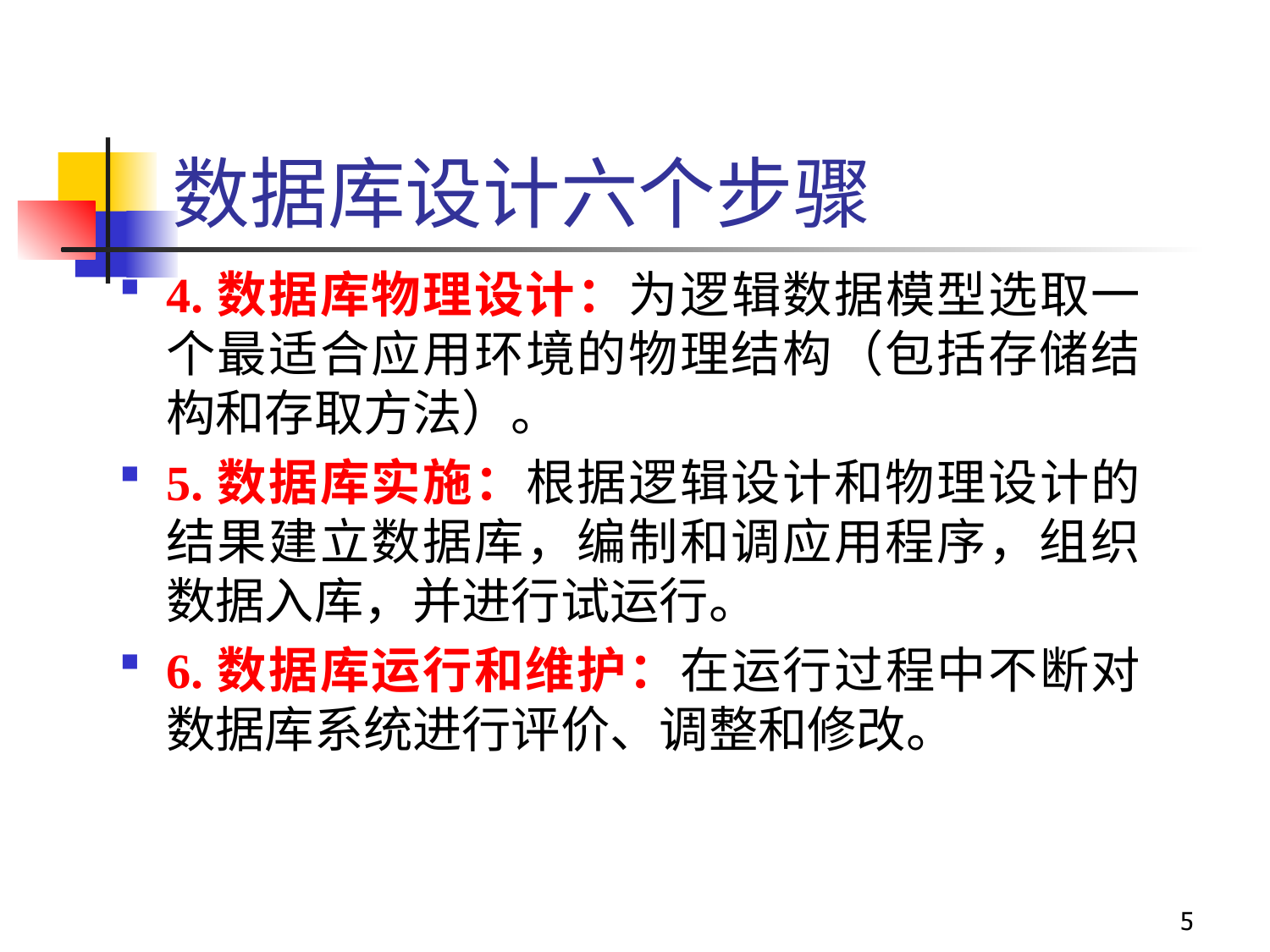

# 数据库设计六个步骤
4.数据库物理设计：为逻辑数据模型选取一个最适合应用环境的物理结构（包括存储结构和存取方法）。
5.数据库实施：根据逻辑设计和物理设计的结果建立数据库，编制和调应用程序，组织数据入库，并进行试运行。
6.数据库运行和维护：在运行过程中不断对数据库系统进行评价、调整和修改。
5